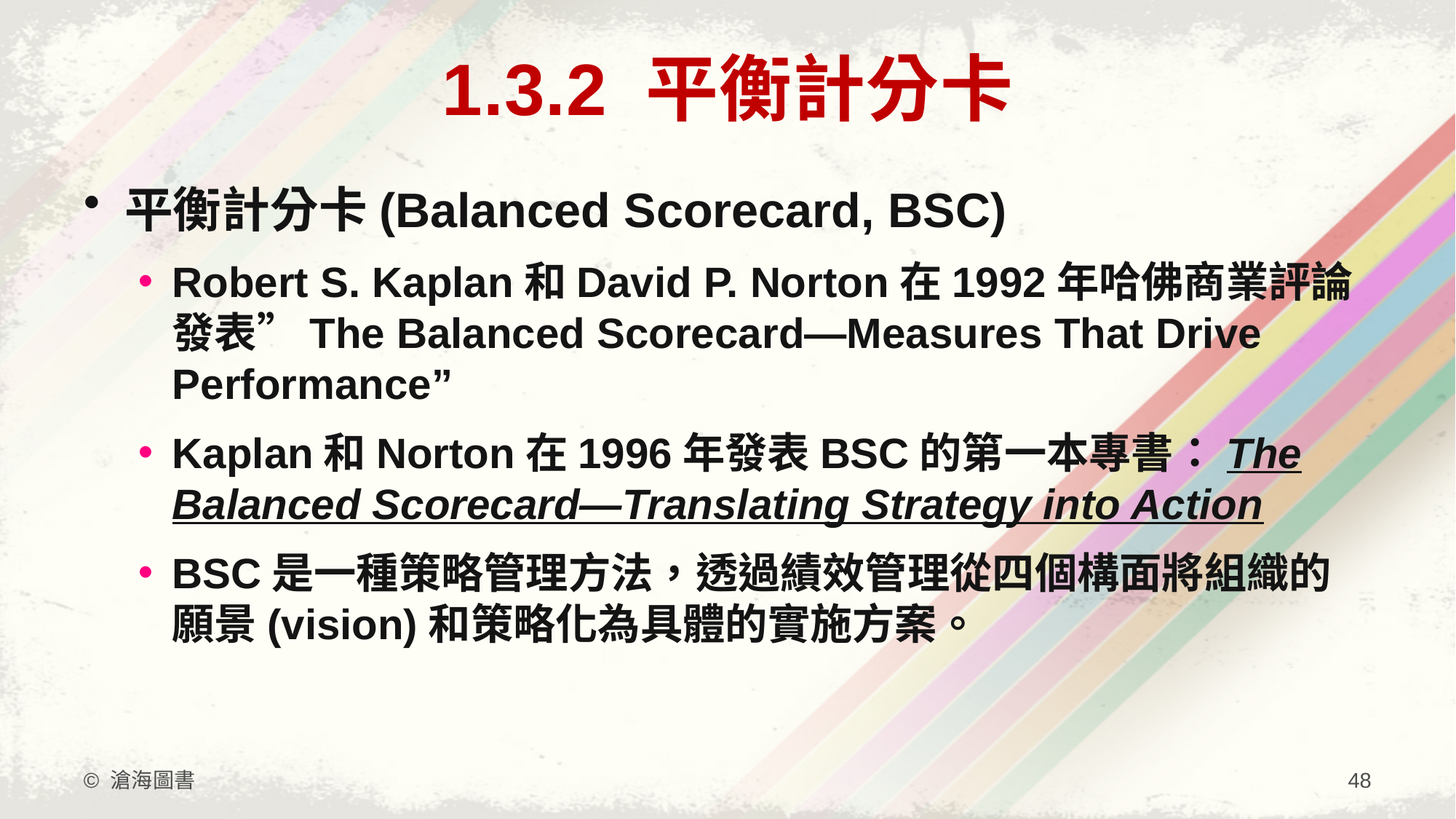

# 1.3.2 平衡計分卡
平衡計分卡(Balanced Scorecard, BSC)
Robert S. Kaplan和David P. Norton在1992年哈佛商業評論發表”The Balanced Scorecard—Measures That Drive Performance”
Kaplan和Norton在1996年發表BSC的第一本專書：The Balanced Scorecard—Translating Strategy into Action
BSC是一種策略管理方法，透過績效管理從四個構面將組織的願景(vision)和策略化為具體的實施方案。
© 滄海圖書
48